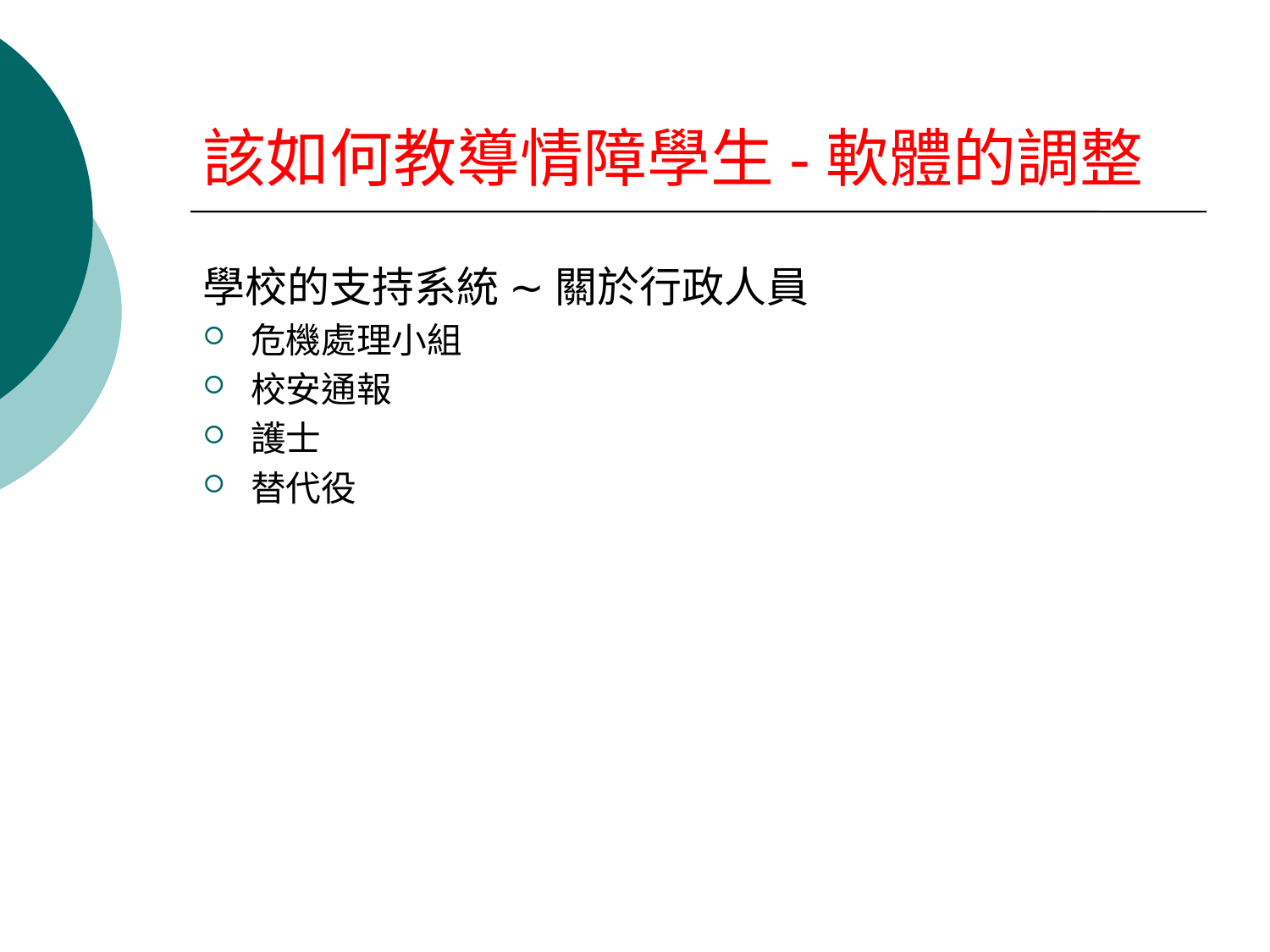

# 該如何教導情障學生-軟體的調整
學校的支持系統~關於行政人員
危機處理小組
校安通報
護士
替代役